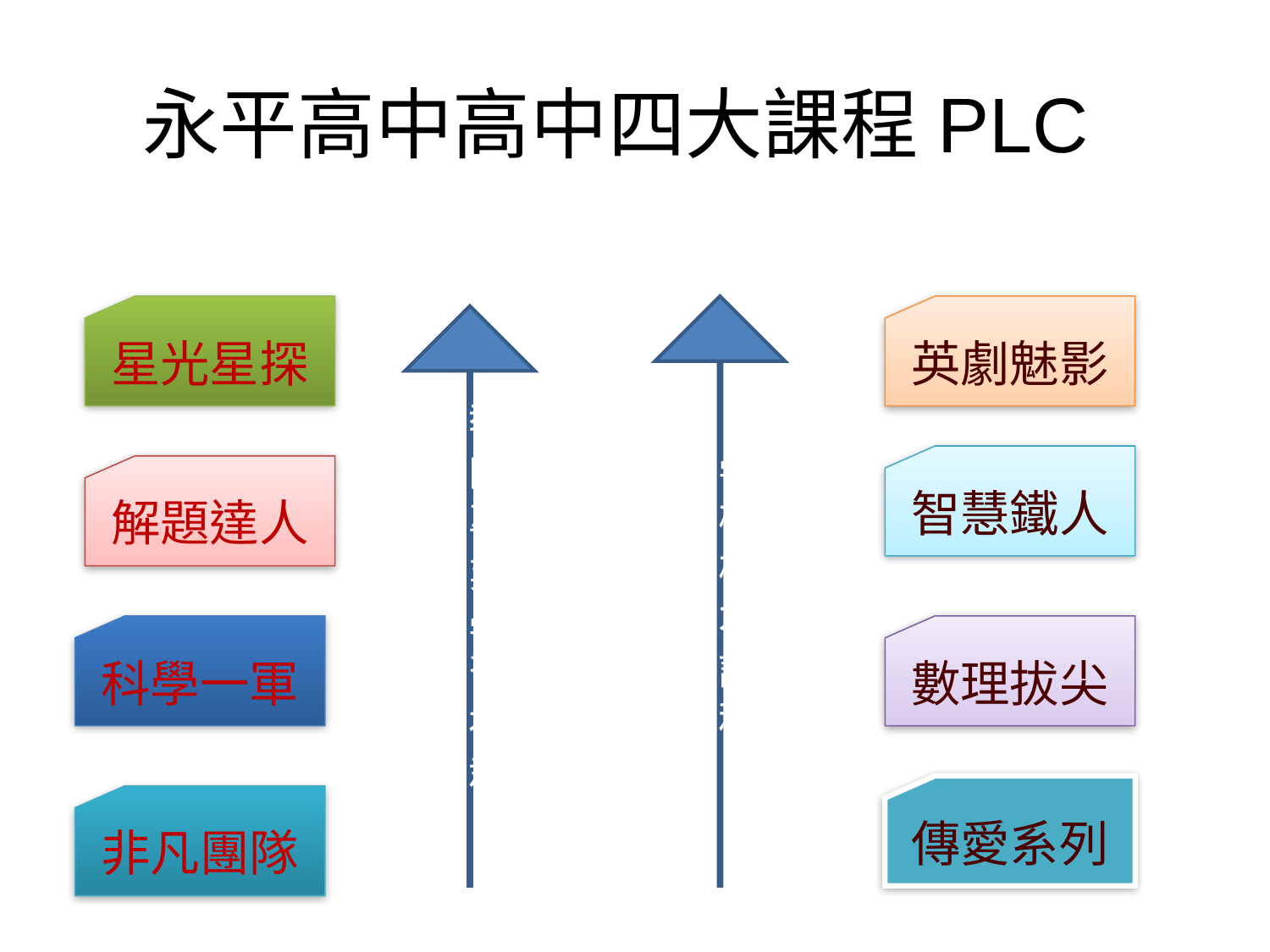

# 永平高中高中四大課程PLC
星光星探
學校校本課程
英劇魅影
教師專業
學習社群
智慧鐵人
解題達人
科學一軍
數理拔尖
傳愛系列
非凡團隊